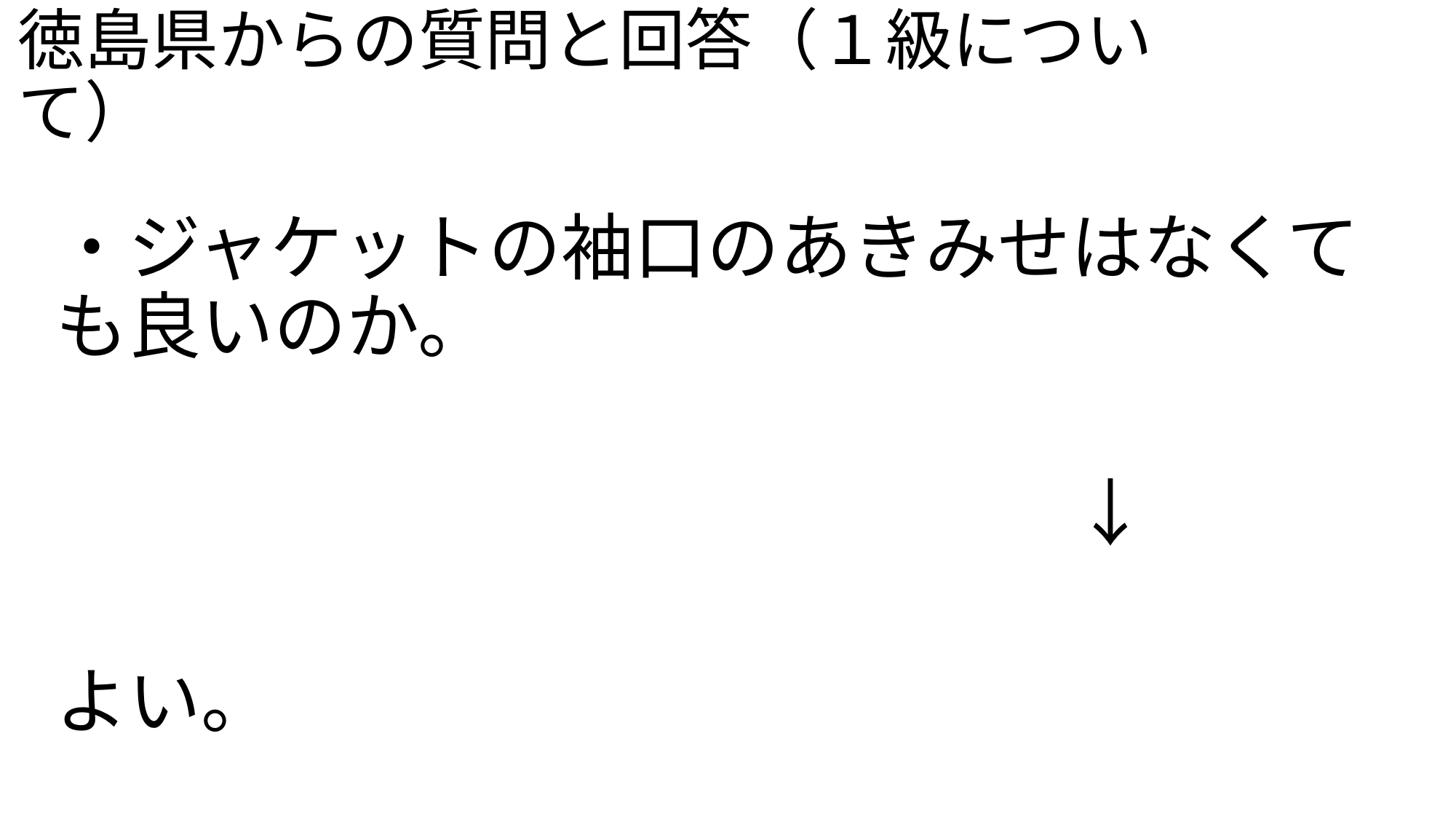

# 徳島県からの質問と回答（１級について）
・ジャケットの袖口のあきみせはなくても良いのか。

　　　　　　　　　　　　　　↓

よい。